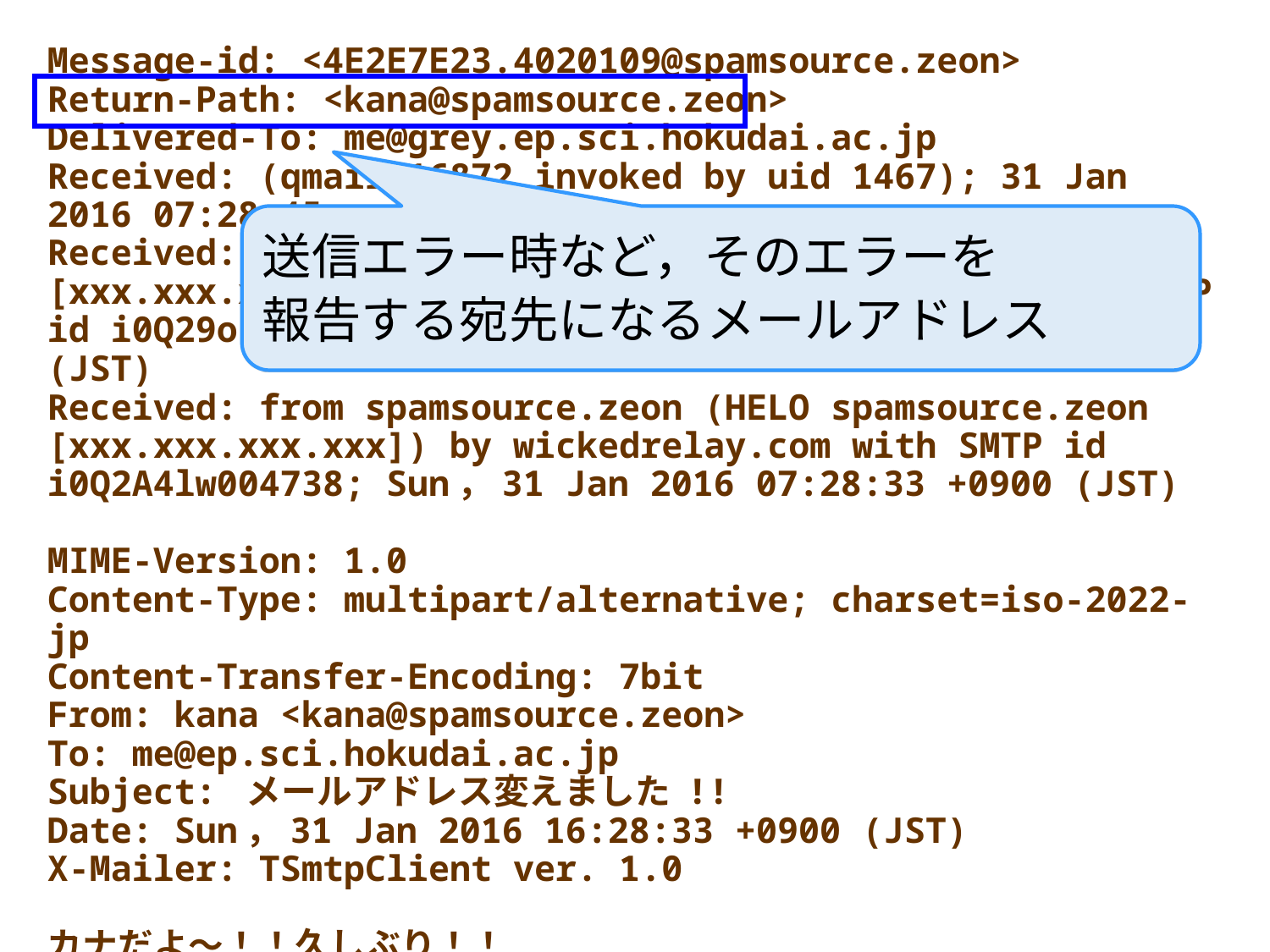

Message-id: <4E2E7E23.4020109@spamsource.zeon>
Return-Path: <kana@spamsource.zeon>
Delivered-To: me@grey.ep.sci.hokudai.ac.jp
Received: (qmail 16872 invoked by uid 1467); 31 Jan 2016 07:28:45
Received: from wickedrelay.com (HELO wickedrelay.com [xxx.xxx.xx.xx]) by grey.ep.sci.hokudai.ac.jp with SMTP id i0Q29oRl003847; Sun，31 Jan 2016 07:28:42 +0900 (JST)
Received: from spamsource.zeon (HELO spamsource.zeon [xxx.xxx.xxx.xxx]) by wickedrelay.com with SMTP id i0Q2A4lw004738; Sun，31 Jan 2016 07:28:33 +0900 (JST)
MIME-Version: 1.0
Content-Type: multipart/alternative; charset=iso-2022-jp
Content-Transfer-Encoding: 7bit
From: kana <kana@spamsource.zeon>
To: me@ep.sci.hokudai.ac.jp
Subject: メールアドレス変えました !!
Date: Sun，31 Jan 2016 16:28:33 +0900 (JST)
X-Mailer: TSmtpClient ver. 1.0

カナだよ～！！久しぶり！！
メルアド変更しました！！
↓をクリックしてアドレス登録お願いします☆
kana@junonmail.com <www.awarawe14124.festivorate.com>

送信エラー時など，そのエラーを
報告する宛先になるメールアドレス